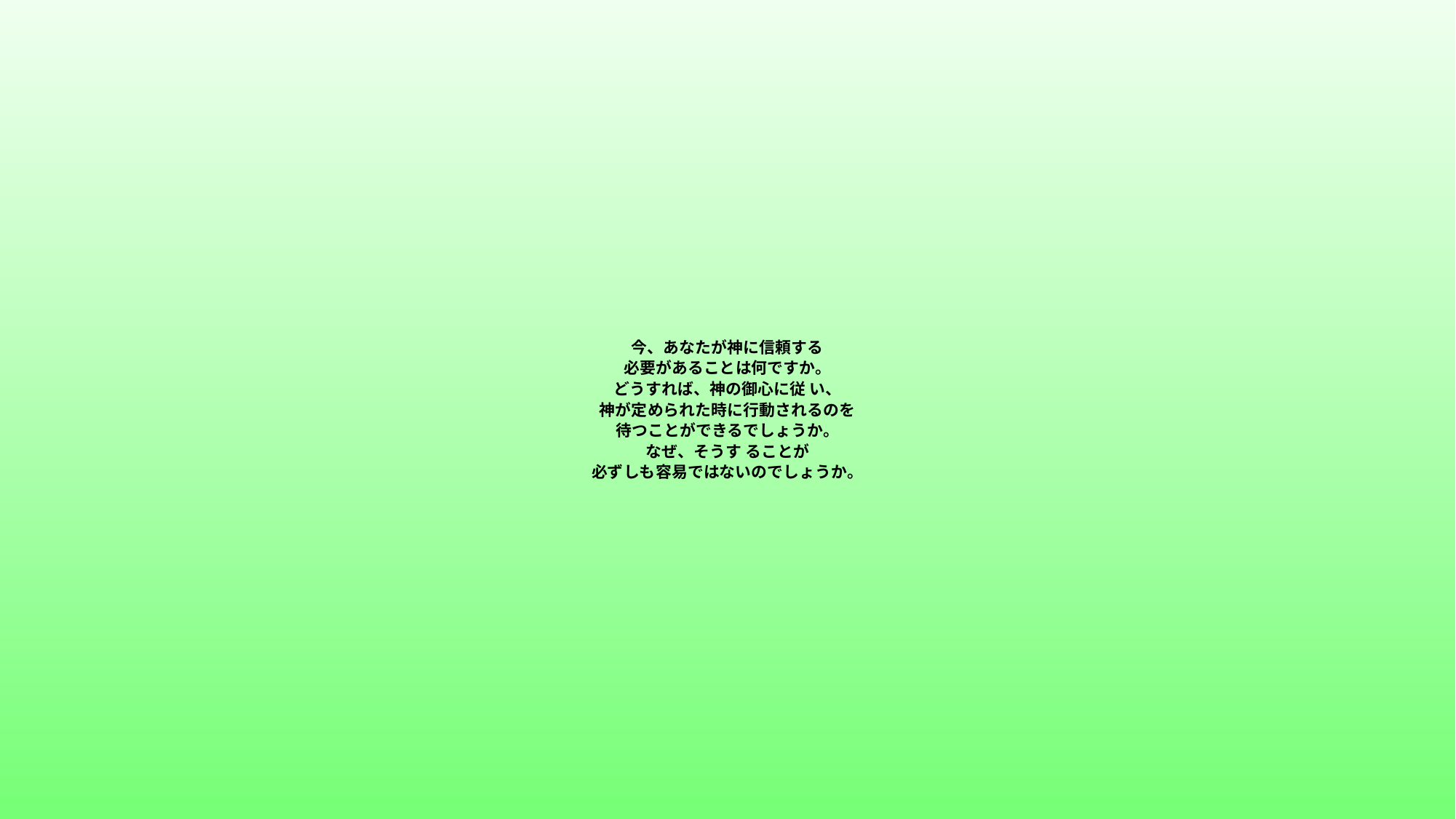

# 今、あなたが神に信頼する 必要があることは何ですか。 どうすれば、神の御心に従 い、 神が定められた時に行動されるのを 待つことができるでしょうか。 なぜ、そうす ることが 必ずしも容易ではないのでしょうか。